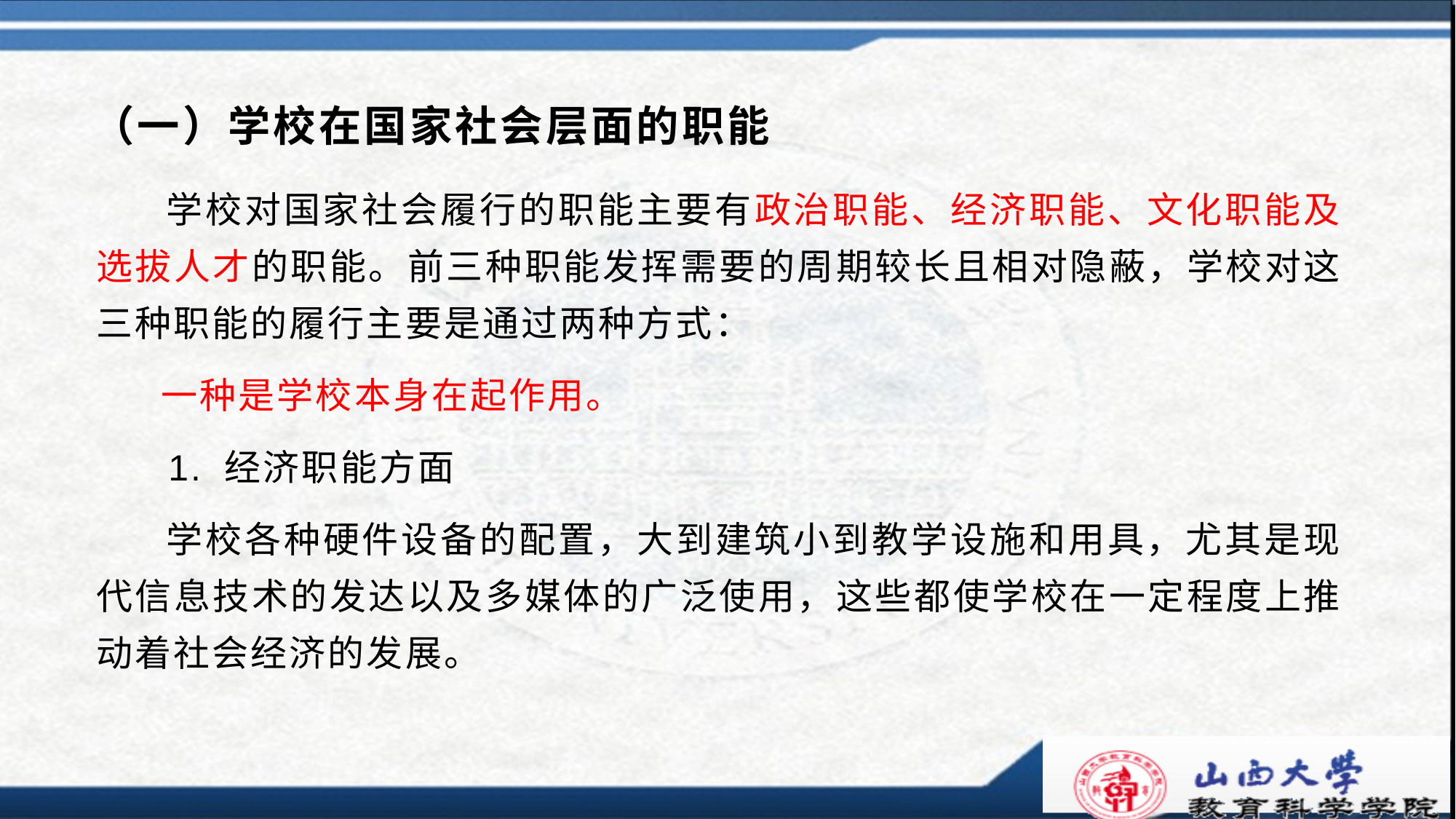

# （一）学校在国家社会层面的职能
           学校对国家社会履行的职能主要有政治职能、经济职能、文化职能及选拔人才的职能。前三种职能发挥需要的周期较长且相对隐蔽，学校对这三种职能的履行主要是通过两种方式：
        一种是学校本身在起作用。
        1. 经济职能方面
        学校各种硬件设备的配置，大到建筑小到教学设施和用具，尤其是现代信息技术的发达以及多媒体的广泛使用，这些都使学校在一定程度上推动着社会经济的发展。